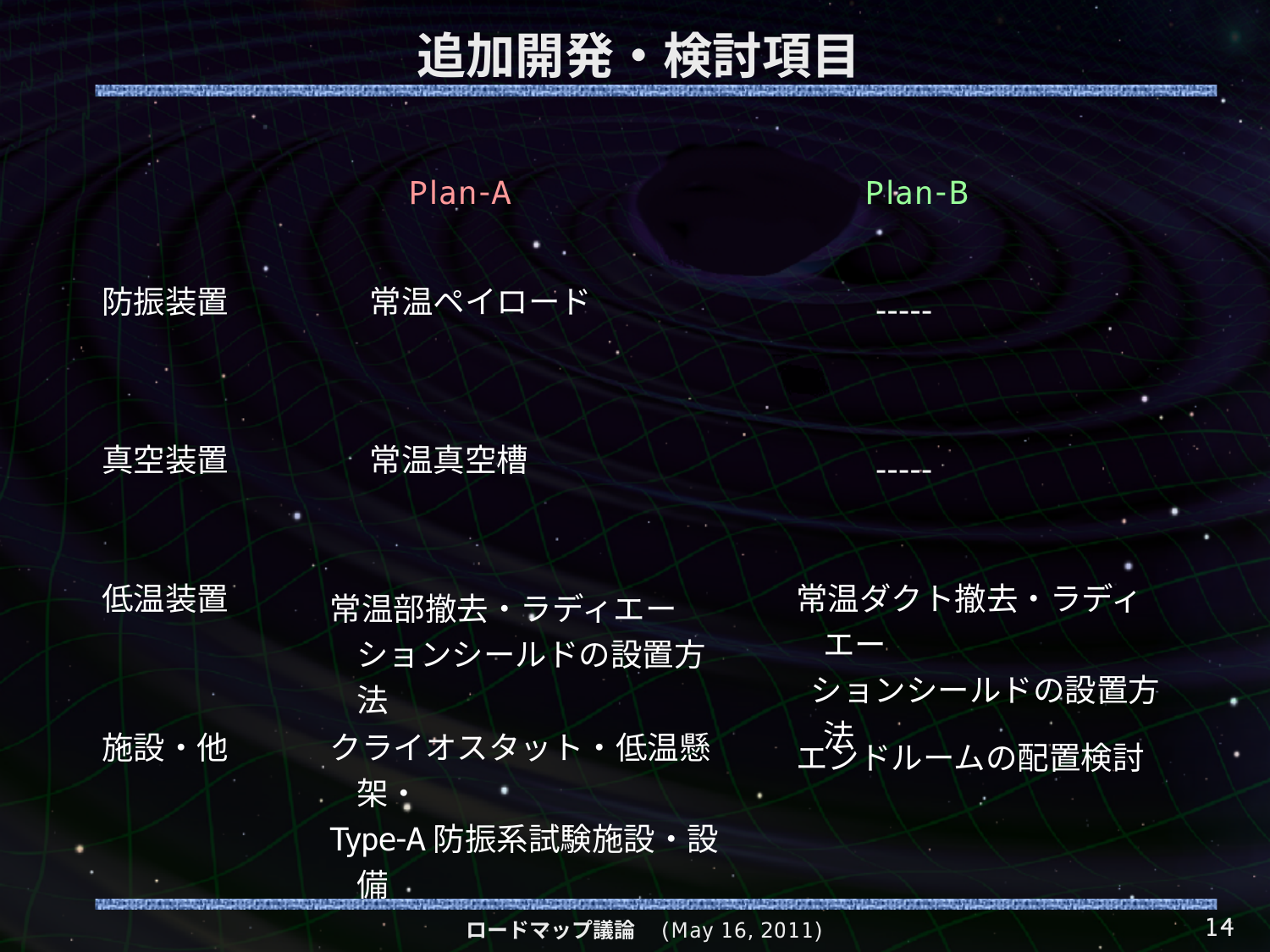

# 追加開発・検討項目
Plan-A
Plan-B
防振装置
常温ペイロード
-----
真空装置
常温真空槽
-----
低温装置
常温ダクト撤去・ラディエー
 ションシールドの設置方法
常温部撤去・ラディエーションシールドの設置方法
施設・他
クライオスタット・低温懸架・
Type-A防振系試験施設・設備
エンドルームの配置検討

14
ロードマップ議論　(May 16, 2011)